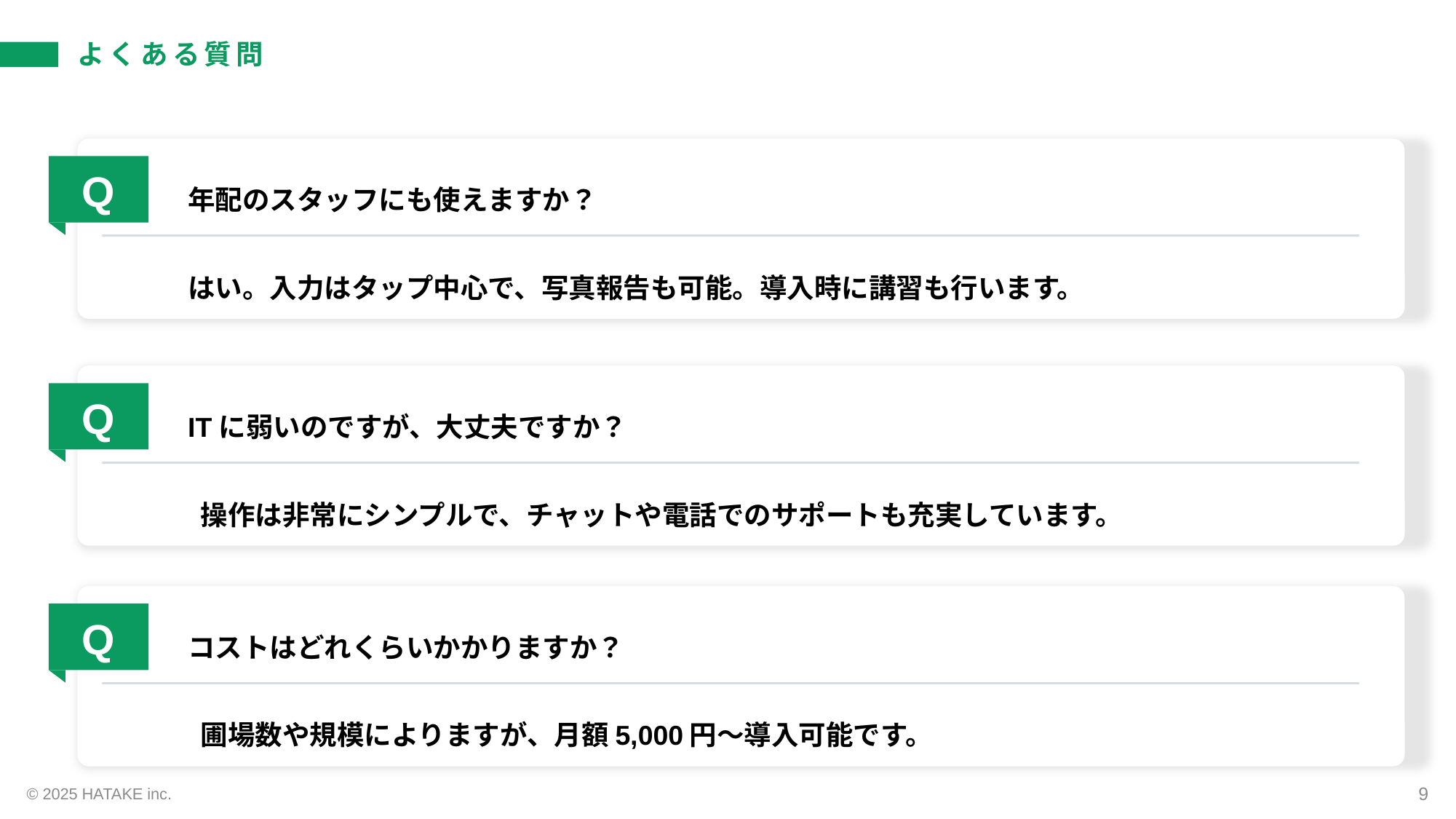

よくある質問

年配のスタッフにも使えますか？

はい。入力はタップ中心で、写真報告も可能。導入時に講習も行います。
Q

ITに弱いのですが、大丈夫ですか？

 操作は非常にシンプルで、チャットや電話でのサポートも充実しています。
Q

コストはどれくらいかかりますか？

 圃場数や規模によりますが、月額5,000円〜導入可能です。
Q

9
© 2025 HATAKE inc.